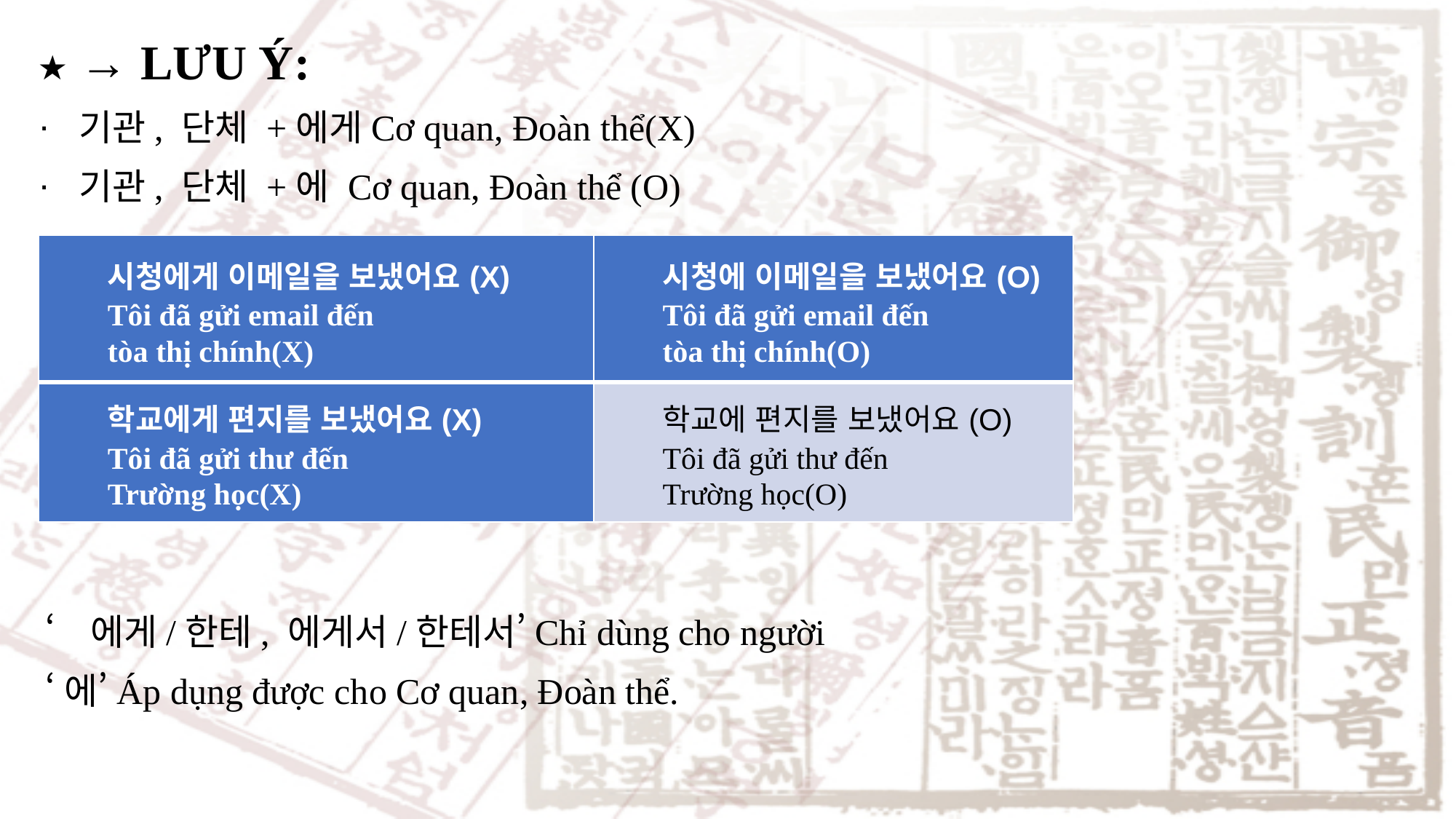

★ → LƯU Ý:
기관, 단체 +에게Cơ quan, Đoàn thể(X)
기관, 단체 +에 Cơ quan, Đoàn thể (O)
| 시청에게 이메일을 보냈어요(X) Tôi đã gửi email đến tòa thị chính(X) | 시청에 이메일을 보냈어요(O) Tôi đã gửi email đến tòa thị chính(O) |
| --- | --- |
| 학교에게 편지를 보냈어요(X) Tôi đã gửi thư đến Trường học(X) | 학교에 편지를 보냈어요(O) Tôi đã gửi thư đến Trường học(O) |
‘에게/한테, 에게서/한테서’Chỉ dùng cho người
‘에’Áp dụng được cho Cơ quan, Đoàn thể.